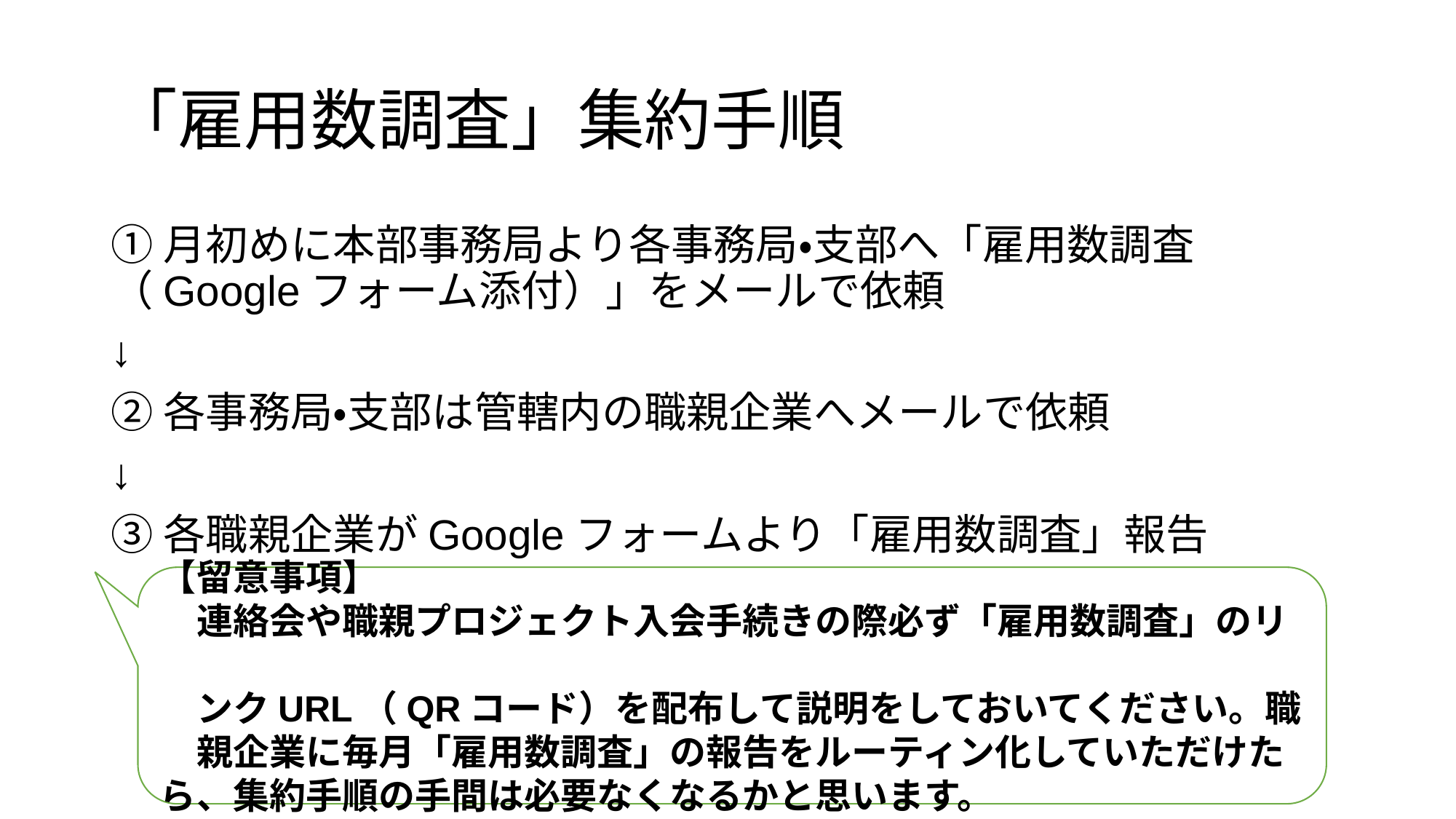

# 「雇用数調査」集約手順
➀月初めに本部事務局より各事務局・支部へ「雇用数調査（Googleフォーム添付）」をメールで依頼
↓
②各事務局・支部は管轄内の職親企業へメールで依頼
↓
③各職親企業がGoogleフォームより「雇用数調査」報告
【留意事項】
　連絡会や職親プロジェクト入会手続きの際必ず「雇用数調査」のリ
　ンクURL（QRコード）を配布して説明をしておいてください。職
　親企業に毎月「雇用数調査」の報告をルーティン化していただけたら、集約手順の手間は必要なくなるかと思います。